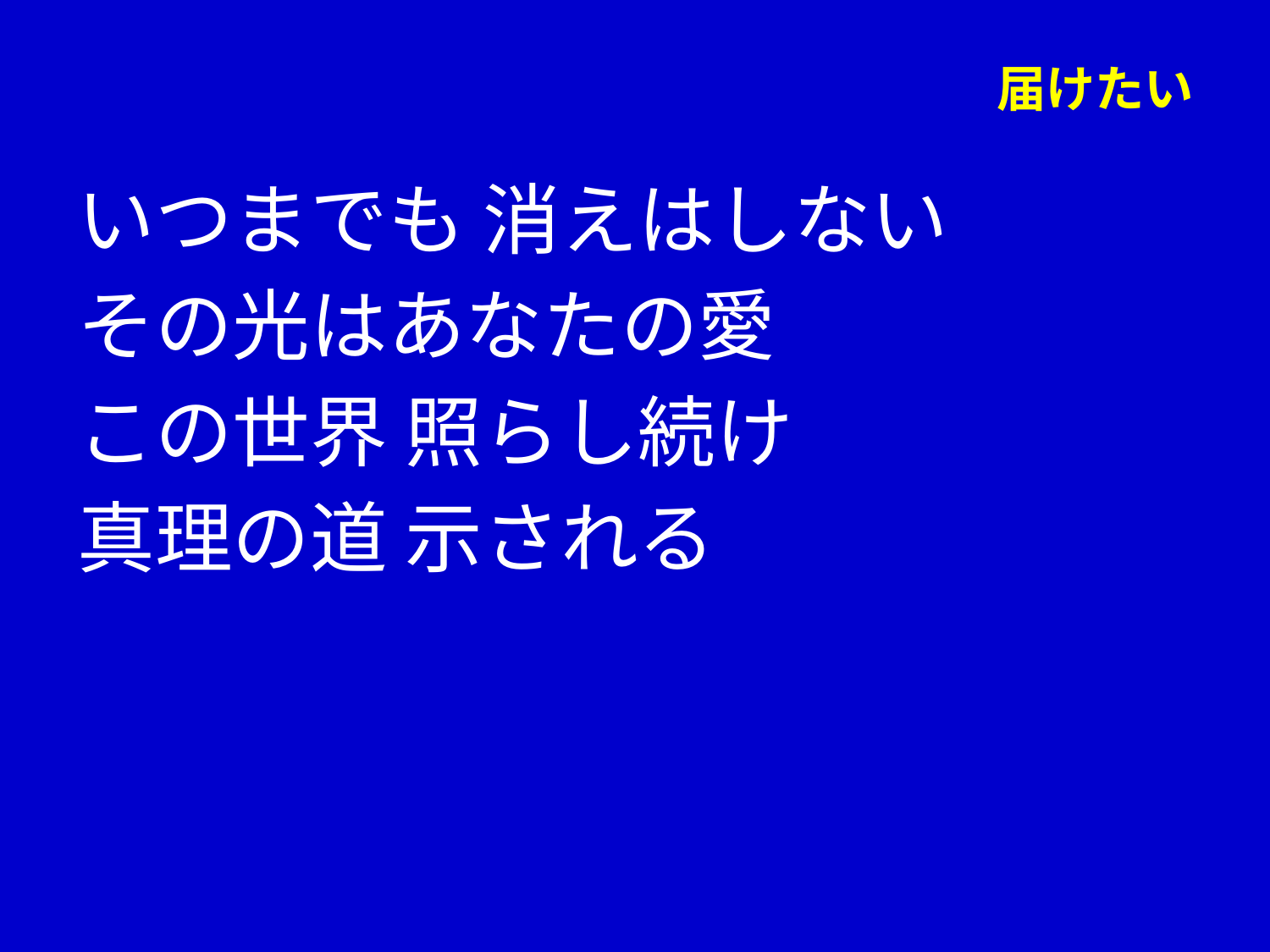

# 届けたい

いつまでも 消えはしない
その光はあなたの愛
この世界 照らし続け
真理の道 示される